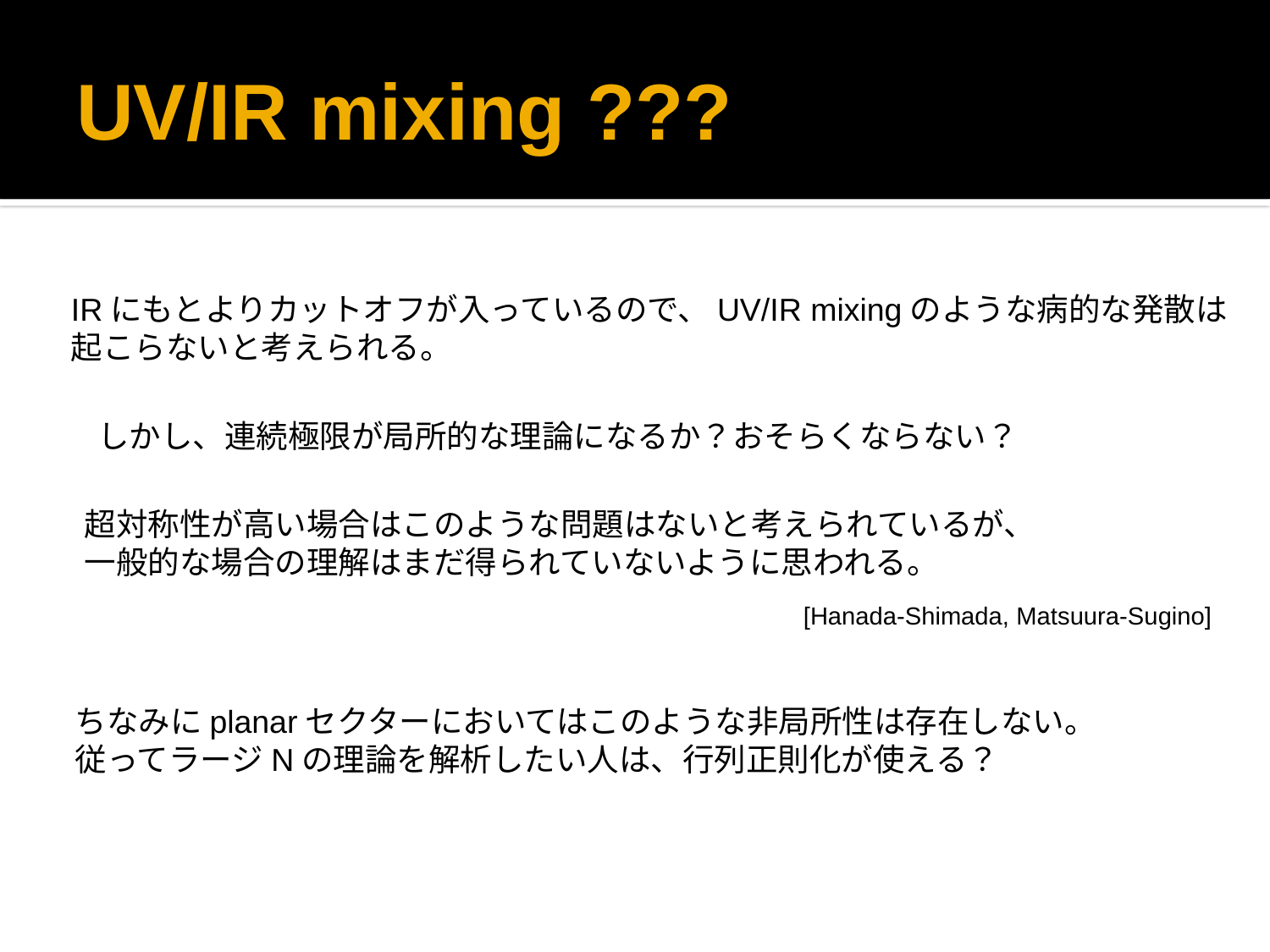

# UV/IR mixing ???
IRにもとよりカットオフが入っているので、UV/IR mixingのような病的な発散は
起こらないと考えられる。
しかし、連続極限が局所的な理論になるか？おそらくならない？
超対称性が高い場合はこのような問題はないと考えられているが、
一般的な場合の理解はまだ得られていないように思われる。
[Hanada-Shimada, Matsuura-Sugino]
ちなみにplanarセクターにおいてはこのような非局所性は存在しない。
従ってラージNの理論を解析したい人は、行列正則化が使える？